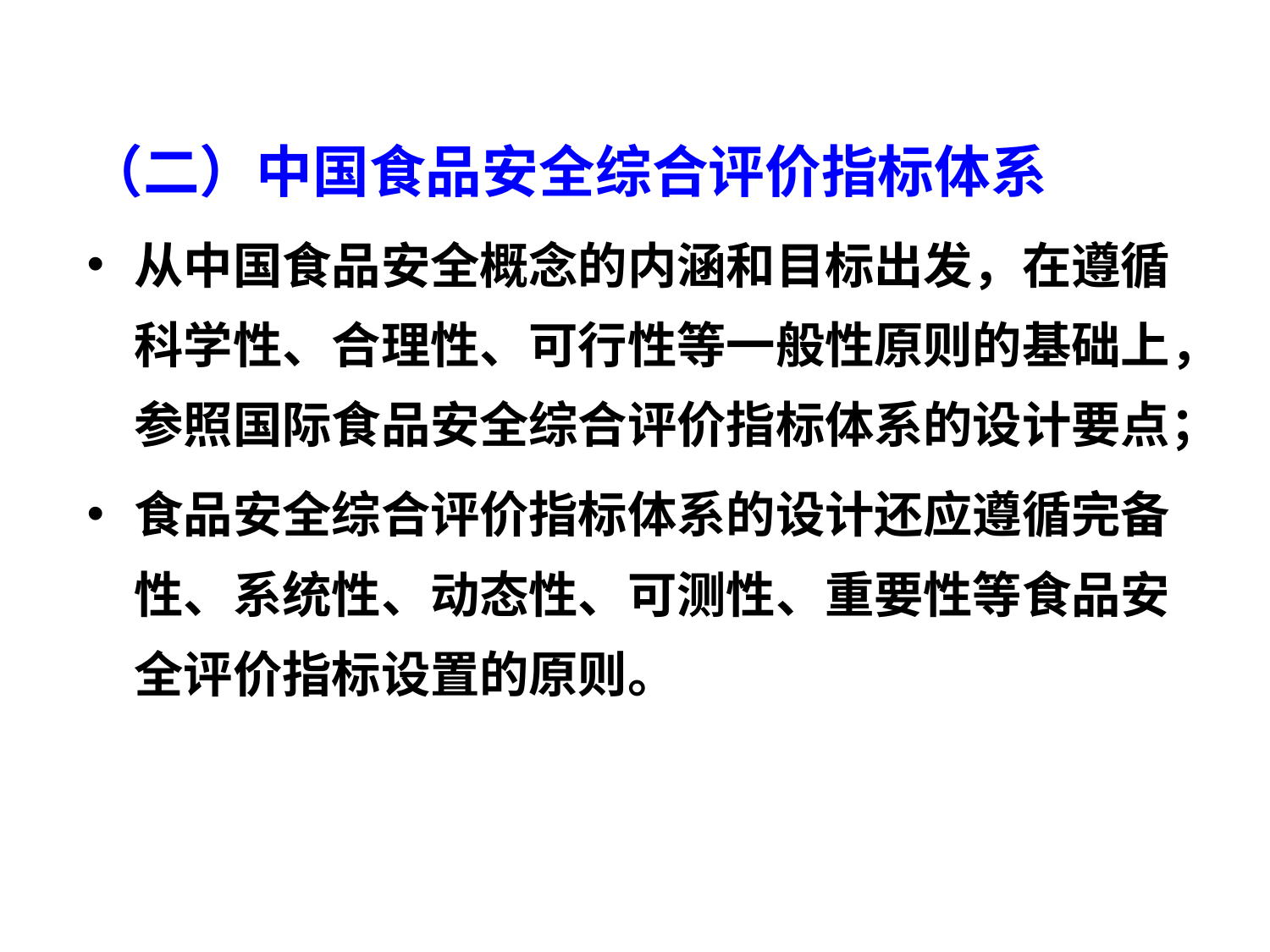

（二）中国食品安全综合评价指标体系
从中国食品安全概念的内涵和目标出发，在遵循科学性、合理性、可行性等一般性原则的基础上，参照国际食品安全综合评价指标体系的设计要点；
食品安全综合评价指标体系的设计还应遵循完备性、系统性、动态性、可测性、重要性等食品安全评价指标设置的原则。